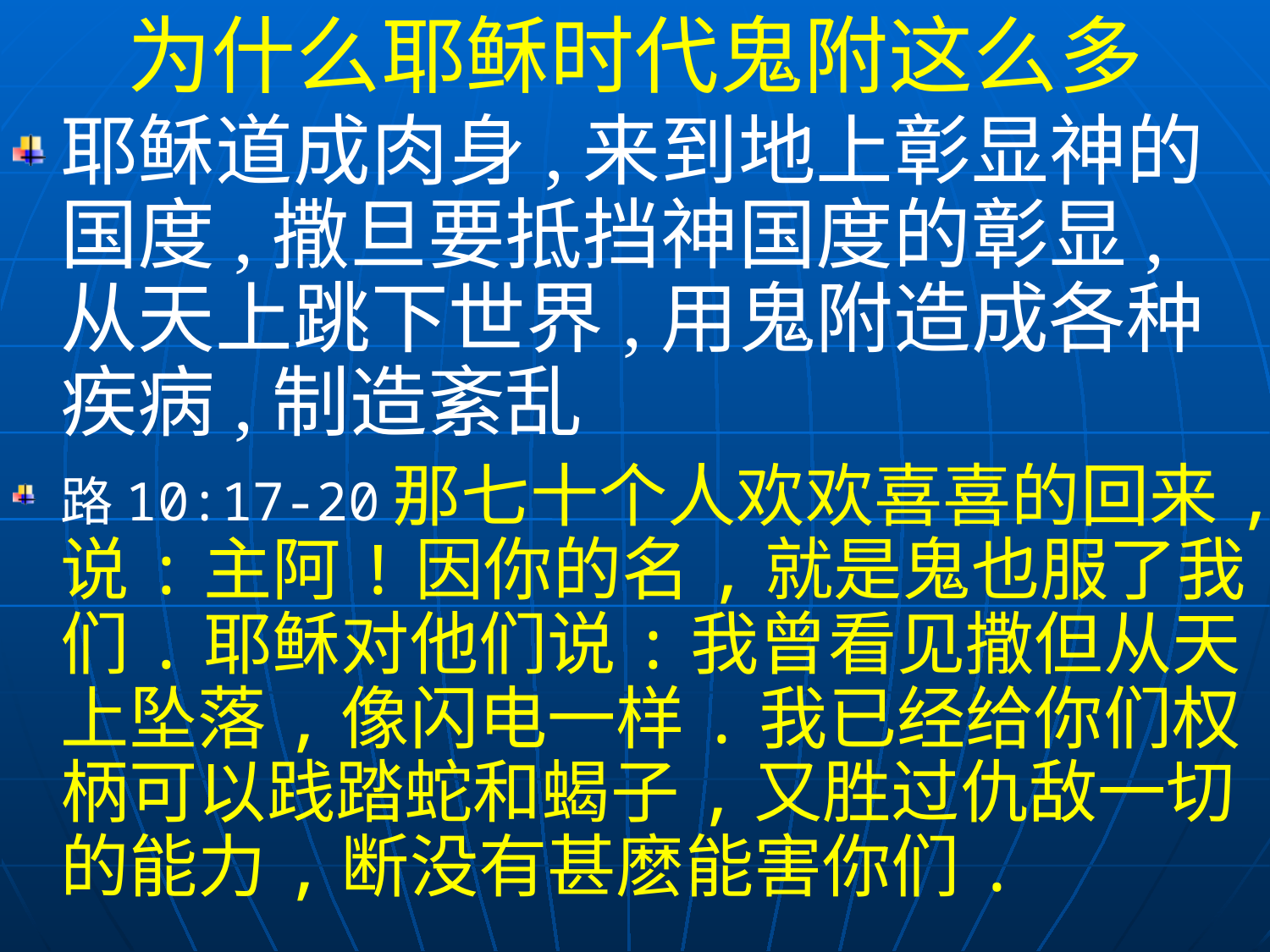

为什么耶稣时代鬼附这么多
耶稣道成肉身,来到地上彰显神的国度,撒旦要抵挡神国度的彰显,从天上跳下世界,用鬼附造成各种疾病,制造紊乱
路10:17-20那七十个人欢欢喜喜的回来,说:主阿!因你的名,就是鬼也服了我们.耶稣对他们说:我曾看见撒但从天上坠落,像闪电一样.我已经给你们权柄可以践踏蛇和蝎子,又胜过仇敌一切的能力,断没有甚麽能害你们.